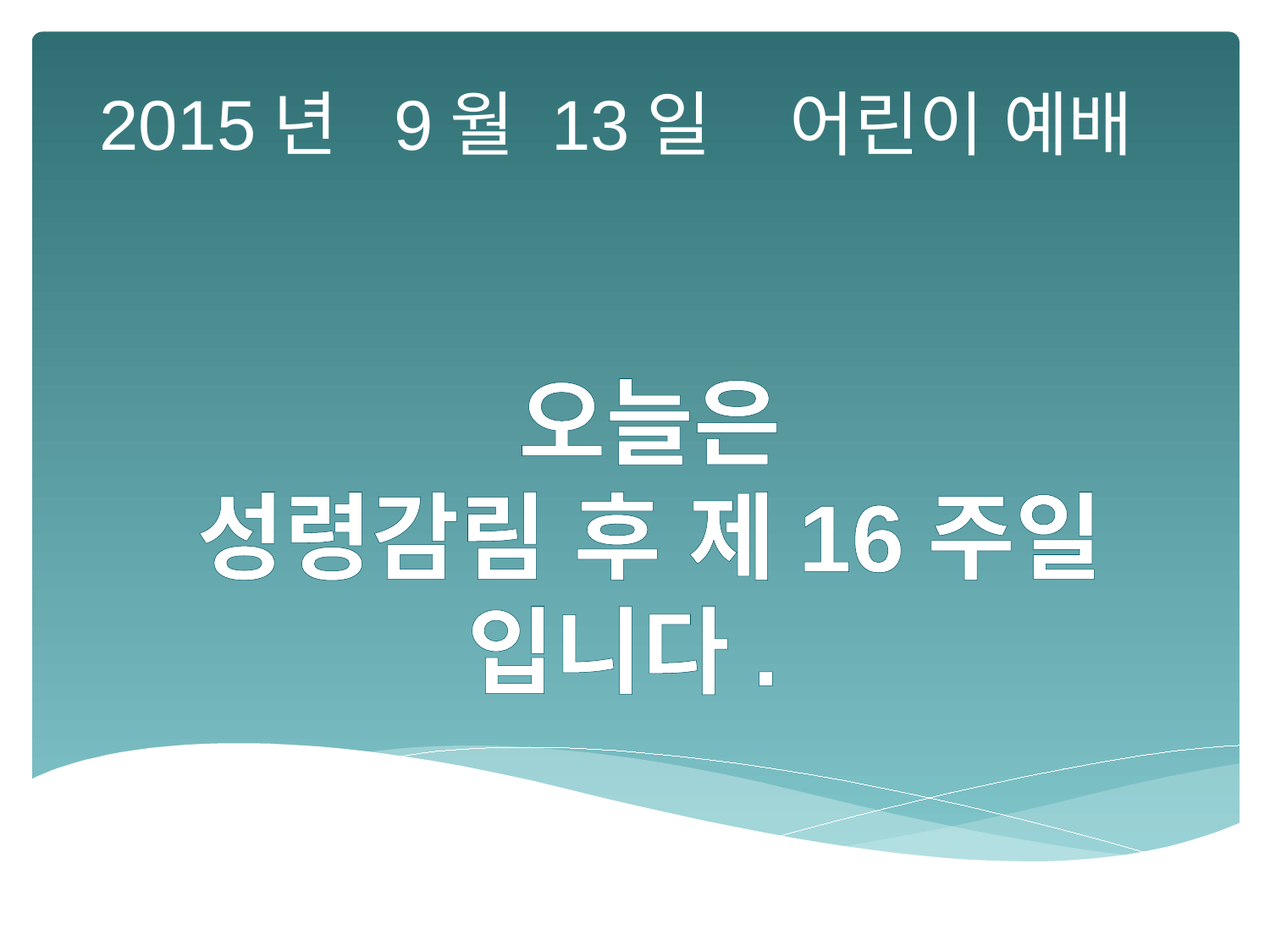

2015년  9월 13일    어린이 예배
오늘은
성령감림 후 제16주일
입니다.